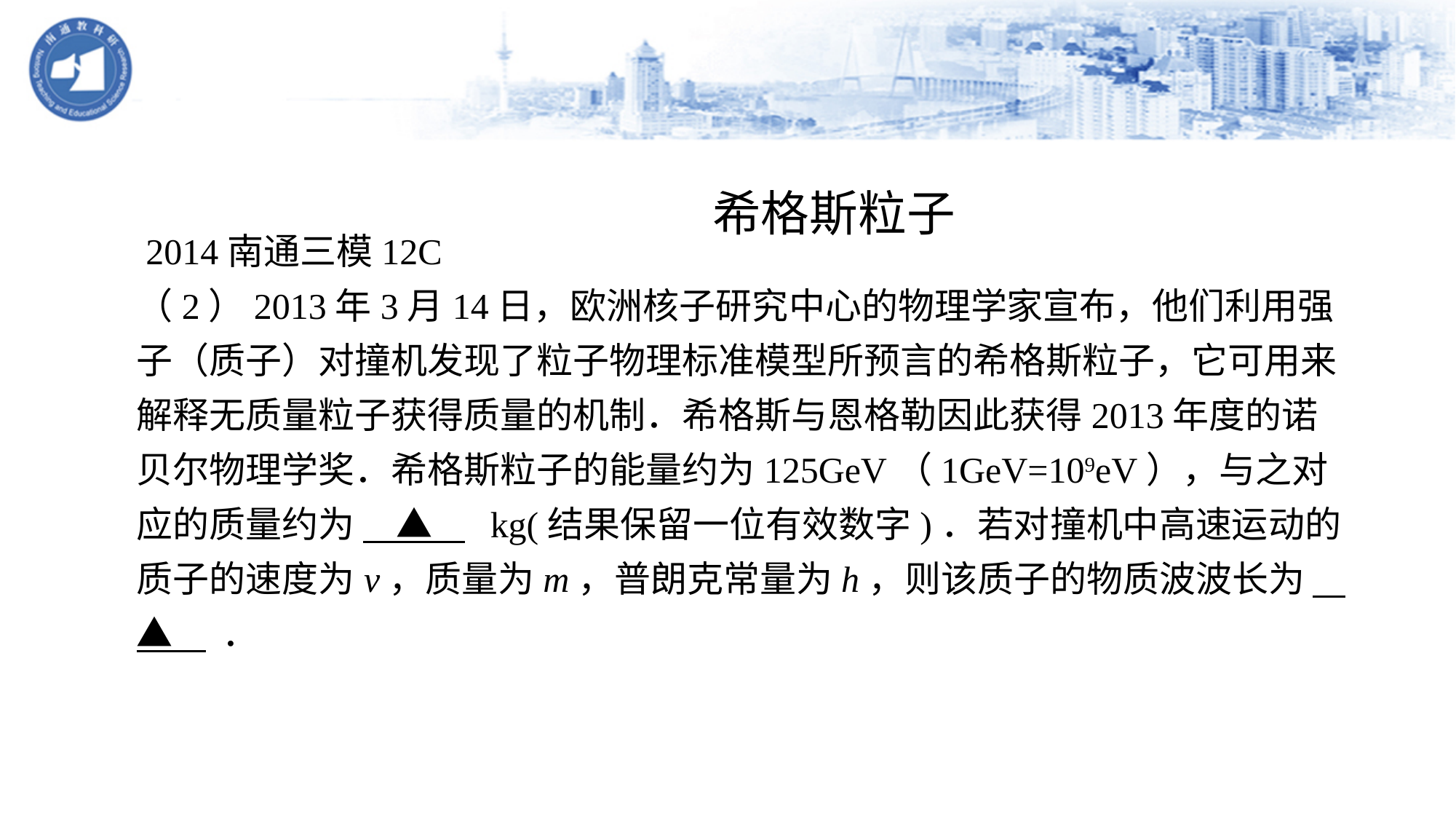

希格斯粒子
 2014南通三模12C
（2）2013年3月14日，欧洲核子研究中心的物理学家宣布，他们利用强子（质子）对撞机发现了粒子物理标准模型所预言的希格斯粒子，它可用来解释无质量粒子获得质量的机制．希格斯与恩格勒因此获得2013年度的诺贝尔物理学奖．希格斯粒子的能量约为125GeV（1GeV=109eV），与之对应的质量约为     ▲      kg(结果保留一位有效数字)．若对撞机中高速运动的质子的速度为v，质量为m，普朗克常量为h，则该质子的物质波波长为      ▲      ．